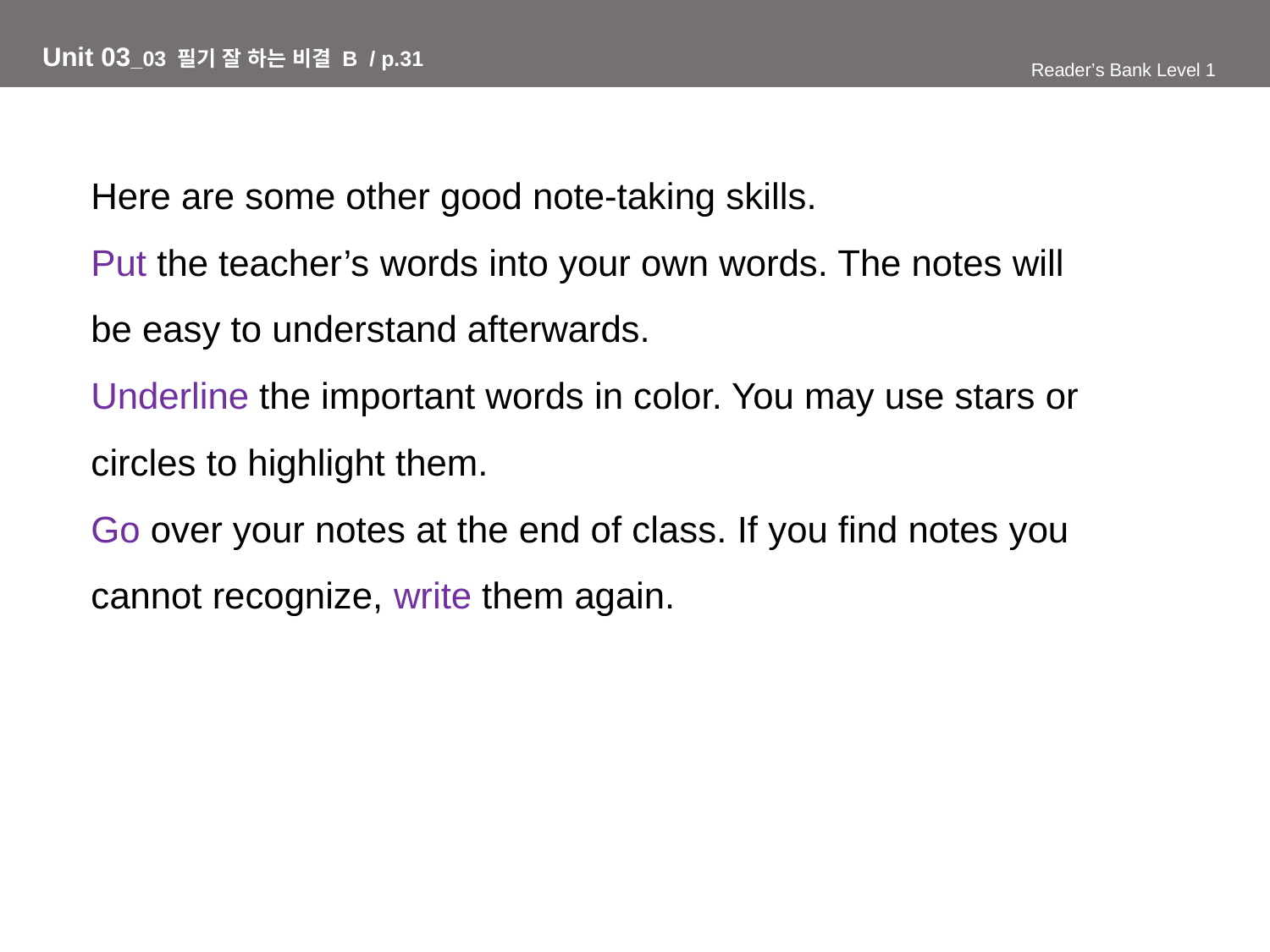

Unit 03_03 필기 잘 하는 비결 B  / p.31
Reader’s Bank Level 1

Here are some other good note-taking skills.
Put the teacher’s words into your own words. The notes will
be easy to understand afterwards.
Underline the important words in color. You may use stars or
circles to highlight them.
Go over your notes at the end of class. If you find notes you
cannot recognize, write them again.
Reader’s Bank Level 1